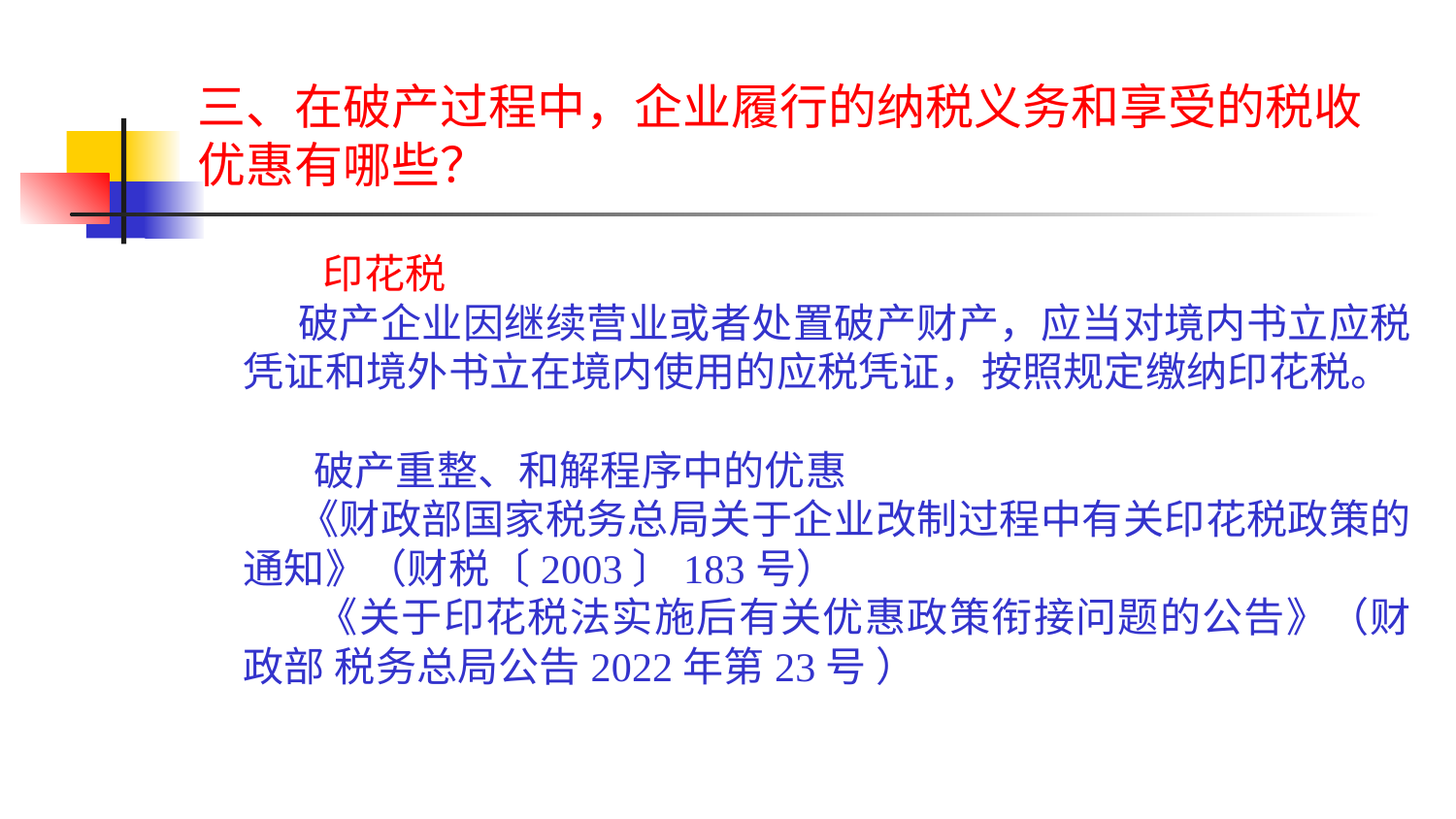

# 三、在破产过程中，企业履行的纳税义务和享受的税收优惠有哪些？
            印花税
         破产企业因继续营业或者处置破产财产，应当对境内书立应税凭证和境外书立在境内使用的应税凭证，按照规定缴纳印花税。

           破产重整、和解程序中的优惠
         《财政部国家税务总局关于企业改制过程中有关印花税政策的通知》（财税〔2003〕183号）
          《关于印花税法实施后有关优惠政策衔接问题的公告》（财政部 税务总局公告2022年第23号 ）